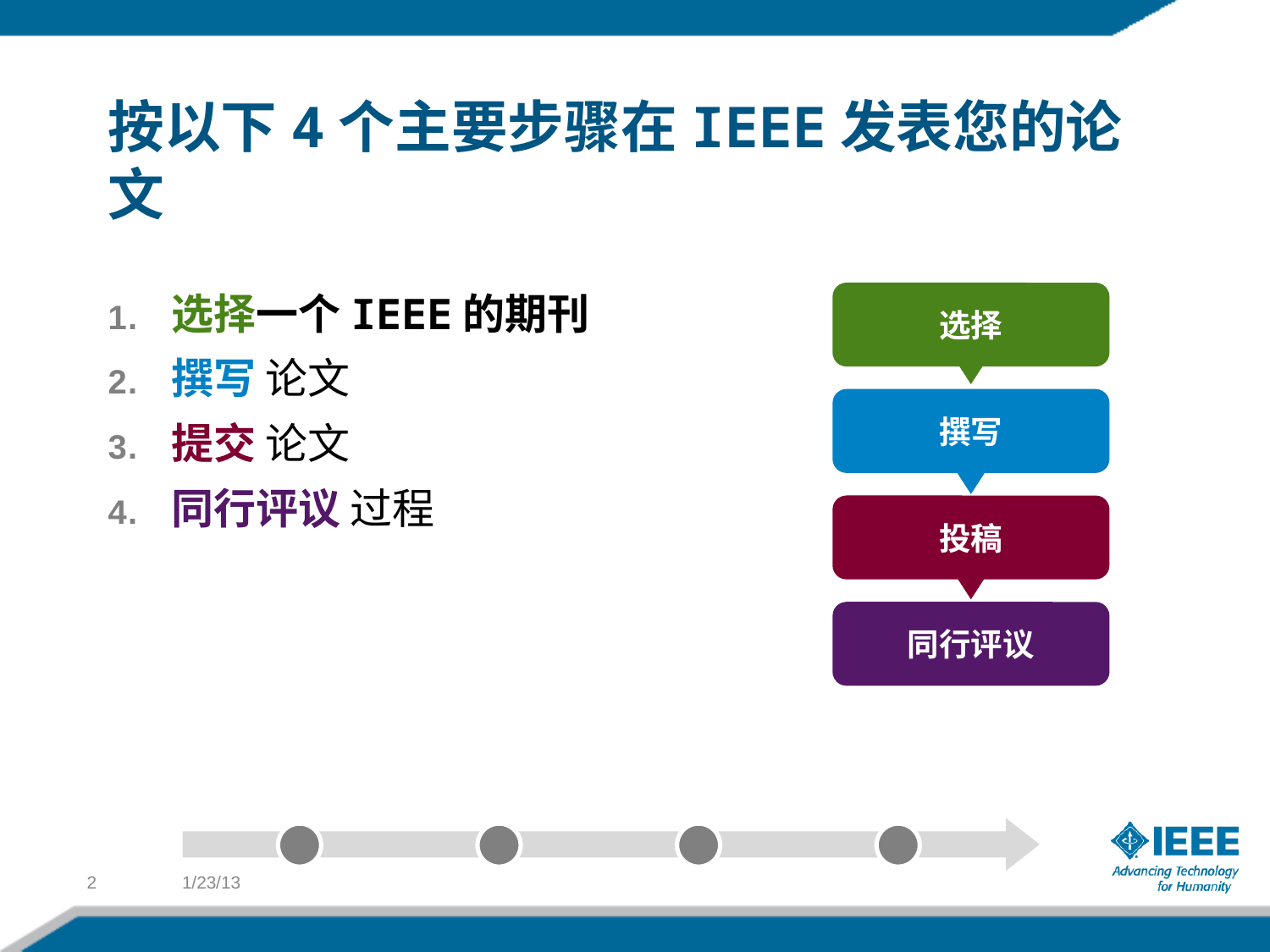

# 按以下4个主要步骤在IEEE发表您的论文
选择一个IEEE的期刊
撰写 论文
提交 论文
同行评议 过程

选择

撰写

投稿

同行评议

2
1/23/13